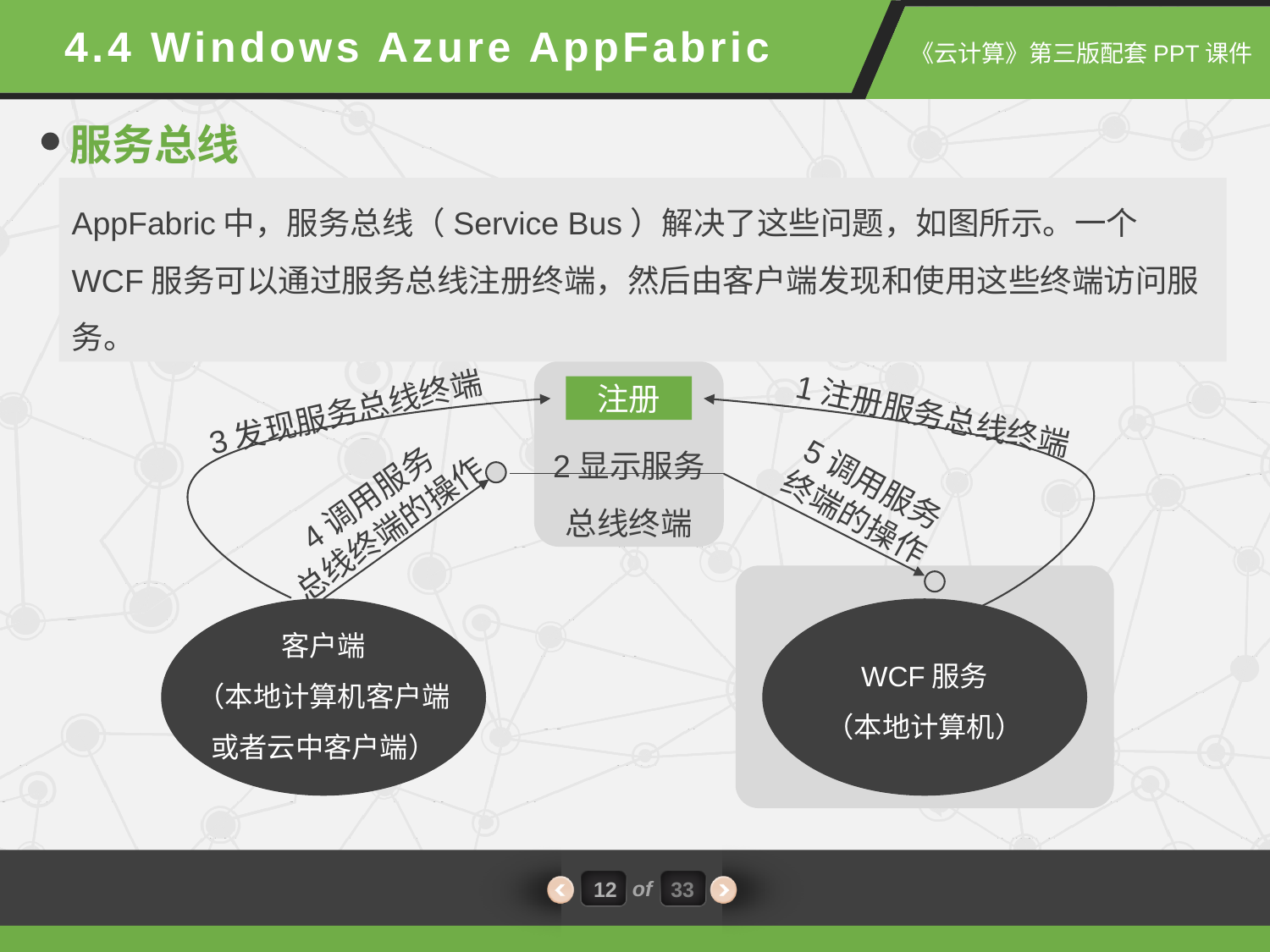

4.4 Windows Azure AppFabric
服务总线

AppFabric中，服务总线（Service Bus）解决了这些问题，如图所示。一个WCF服务可以通过服务总线注册终端，然后由客户端发现和使用这些终端访问服务。
服务总线

注册
2显示服务
总线终端
3发现服务总线终端
1注册服务总线终端

5调用服务
终端的操作

4调用服务
总线终端的操作

客户端
（本地计算机客户端
或者云中客户端）
WCF服务
（本地计算机）
12